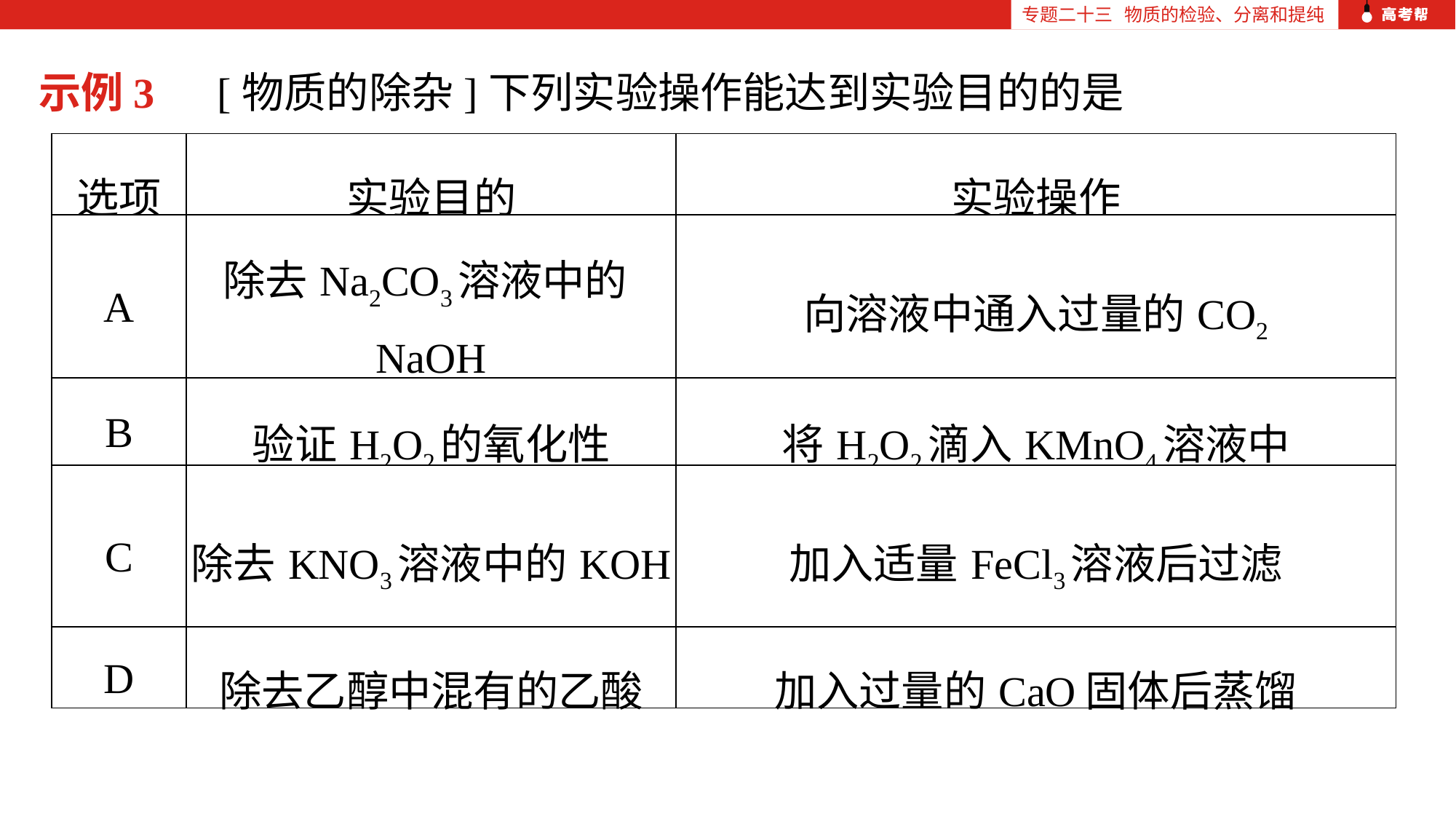

专题二十三   物质的检验、分离和提纯

示例3　[物质的除杂]下列实验操作能达到实验目的的是
| 选项 | 实验目的 | 实验操作 |
| --- | --- | --- |
| A | 除去Na2CO3溶液中的NaOH | 向溶液中通入过量的CO2 |
| B | 验证H2O2的氧化性 | 将H2O2滴入KMnO4溶液中 |
| C | 除去KNO3溶液中的KOH | 加入适量FeCl3溶液后过滤 |
| D | 除去乙醇中混有的乙酸 | 加入过量的CaO固体后蒸馏 |